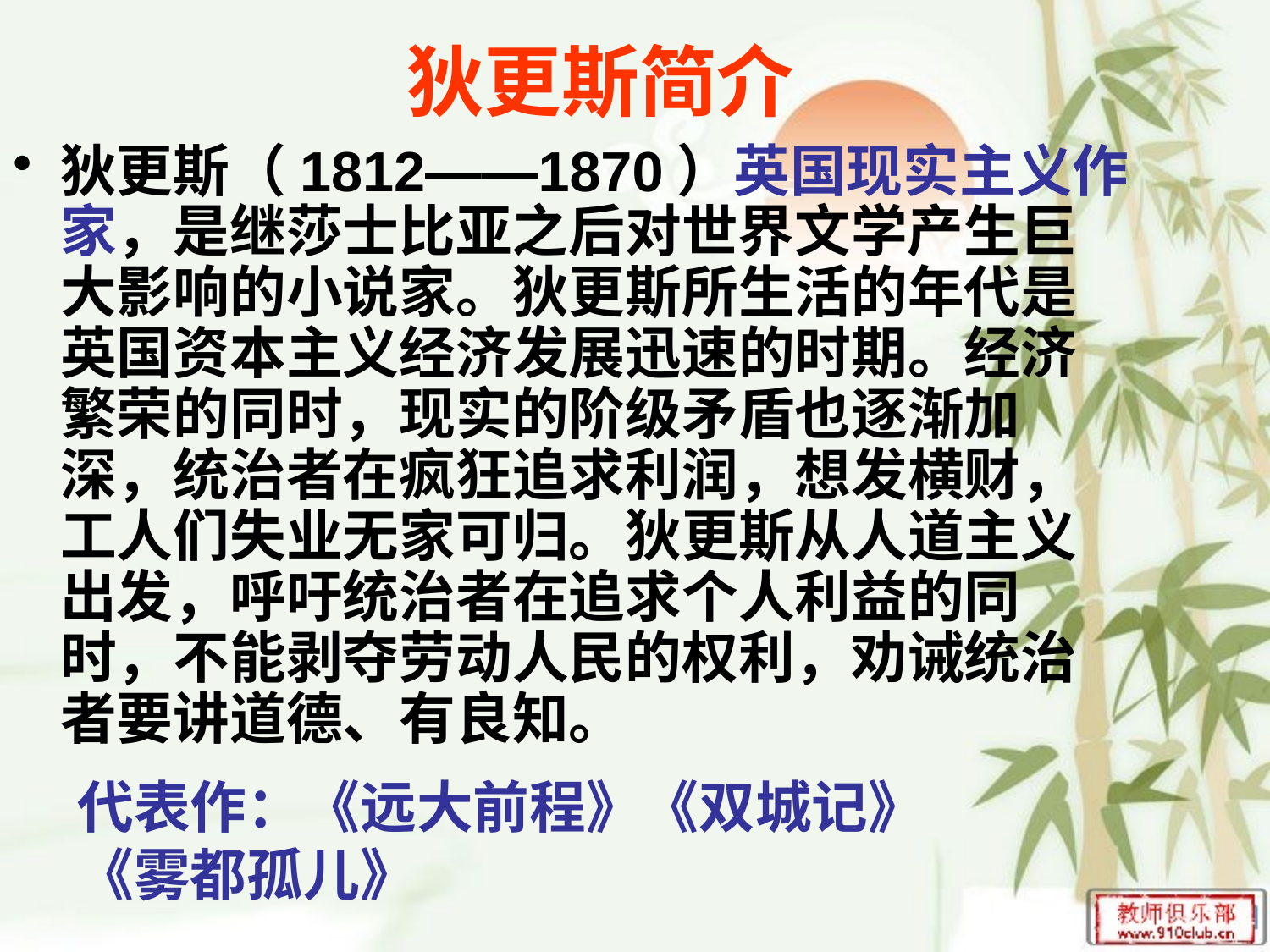

# 狄更斯简介
狄更斯（1812——1870）英国现实主义作家，是继莎士比亚之后对世界文学产生巨大影响的小说家。狄更斯所生活的年代是英国资本主义经济发展迅速的时期。经济繁荣的同时，现实的阶级矛盾也逐渐加深，统治者在疯狂追求利润，想发横财，工人们失业无家可归。狄更斯从人道主义出发，呼吁统治者在追求个人利益的同时，不能剥夺劳动人民的权利，劝诫统治者要讲道德、有良知。
代表作：《远大前程》《双城记》《雾都孤儿》